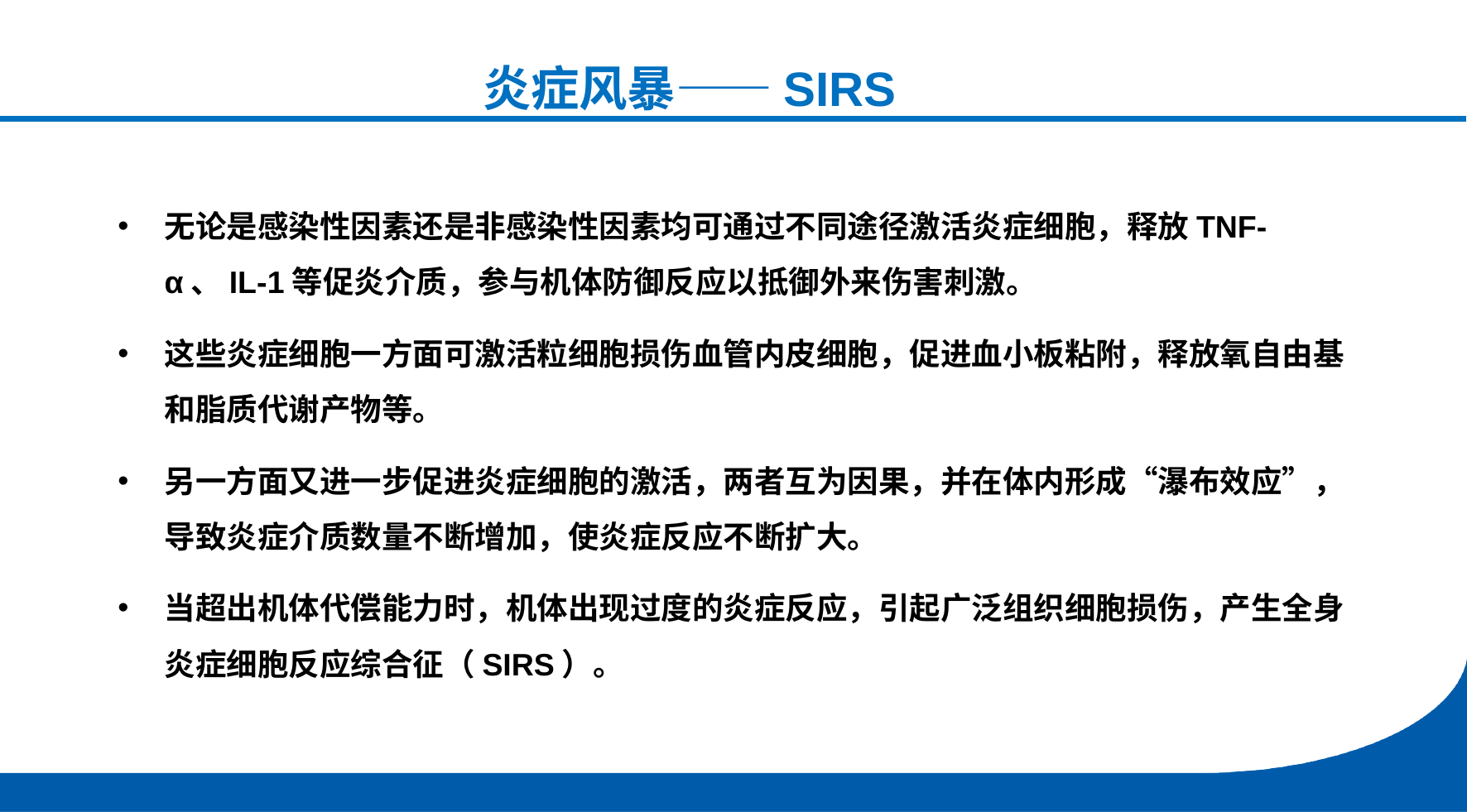

# 炎症风暴——SIRS
无论是感染性因素还是非感染性因素均可通过不同途径激活炎症细胞，释放TNF-α、IL-1等促炎介质，参与机体防御反应以抵御外来伤害刺激。
这些炎症细胞一方面可激活粒细胞损伤血管内皮细胞，促进血小板粘附，释放氧自由基和脂质代谢产物等。
另一方面又进一步促进炎症细胞的激活，两者互为因果，并在体内形成“瀑布效应”，导致炎症介质数量不断增加，使炎症反应不断扩大。
当超出机体代偿能力时，机体出现过度的炎症反应，引起广泛组织细胞损伤，产生全身炎症细胞反应综合征（SIRS）。